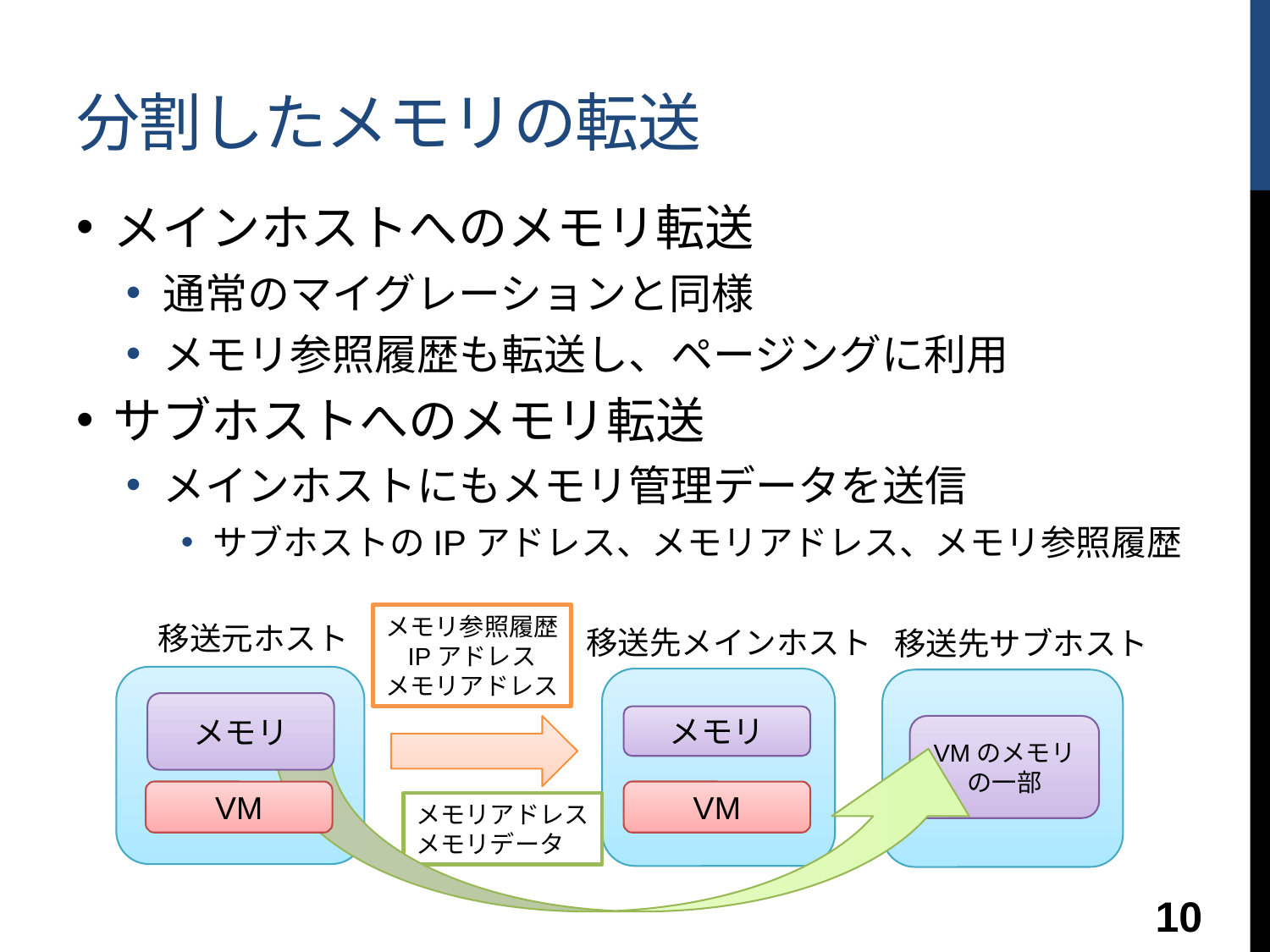

# 分割したメモリの転送
メインホストへのメモリ転送
通常のマイグレーションと同様
メモリ参照履歴も転送し、ページングに利用
サブホストへのメモリ転送
メインホストにもメモリ管理データを送信
サブホストのIPアドレス、メモリアドレス、メモリ参照履歴

メモリ参照履歴
IPアドレス
メモリアドレス
移送元ホスト
移送先メインホスト
移送先サブホスト

メモリ
メモリ

VMのメモリの一部
VM
VM
メモリアドレスメモリデータ
10